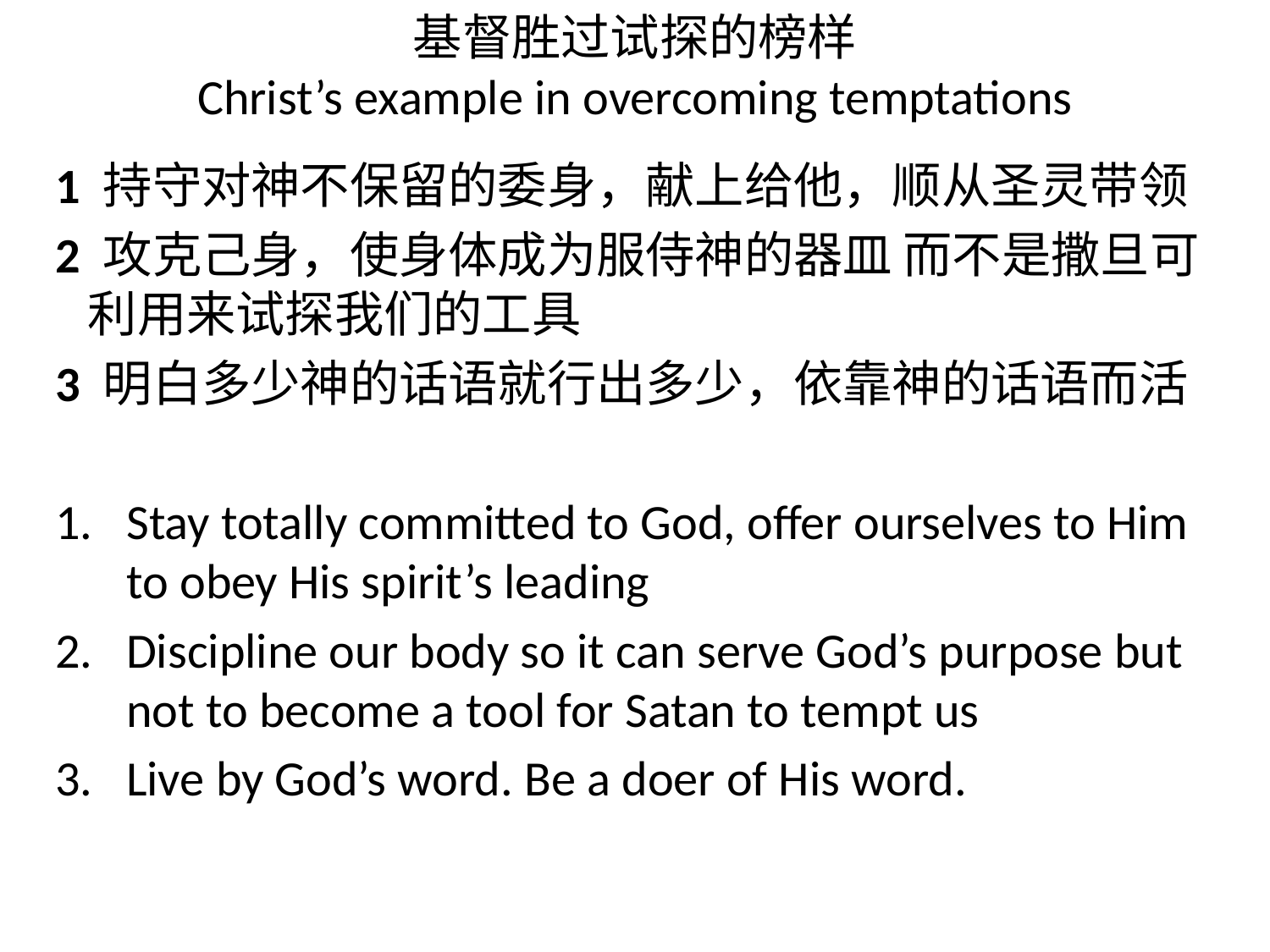

# 基督胜过试探的榜样 Christ’s example in overcoming temptations
1 持守对神不保留的委身，献上给他，顺从圣灵带领
2 攻克己身，使身体成为服侍神的器皿 而不是撒旦可     利用来试探我们的工具
3 明白多少神的话语就行出多少，依靠神的话语而活

Stay totally committed to God, offer ourselves to Him to obey His spirit’s leading
Discipline our body so it can serve God’s purpose but not to become a tool for Satan to tempt us
Live by God’s word. Be a doer of His word.